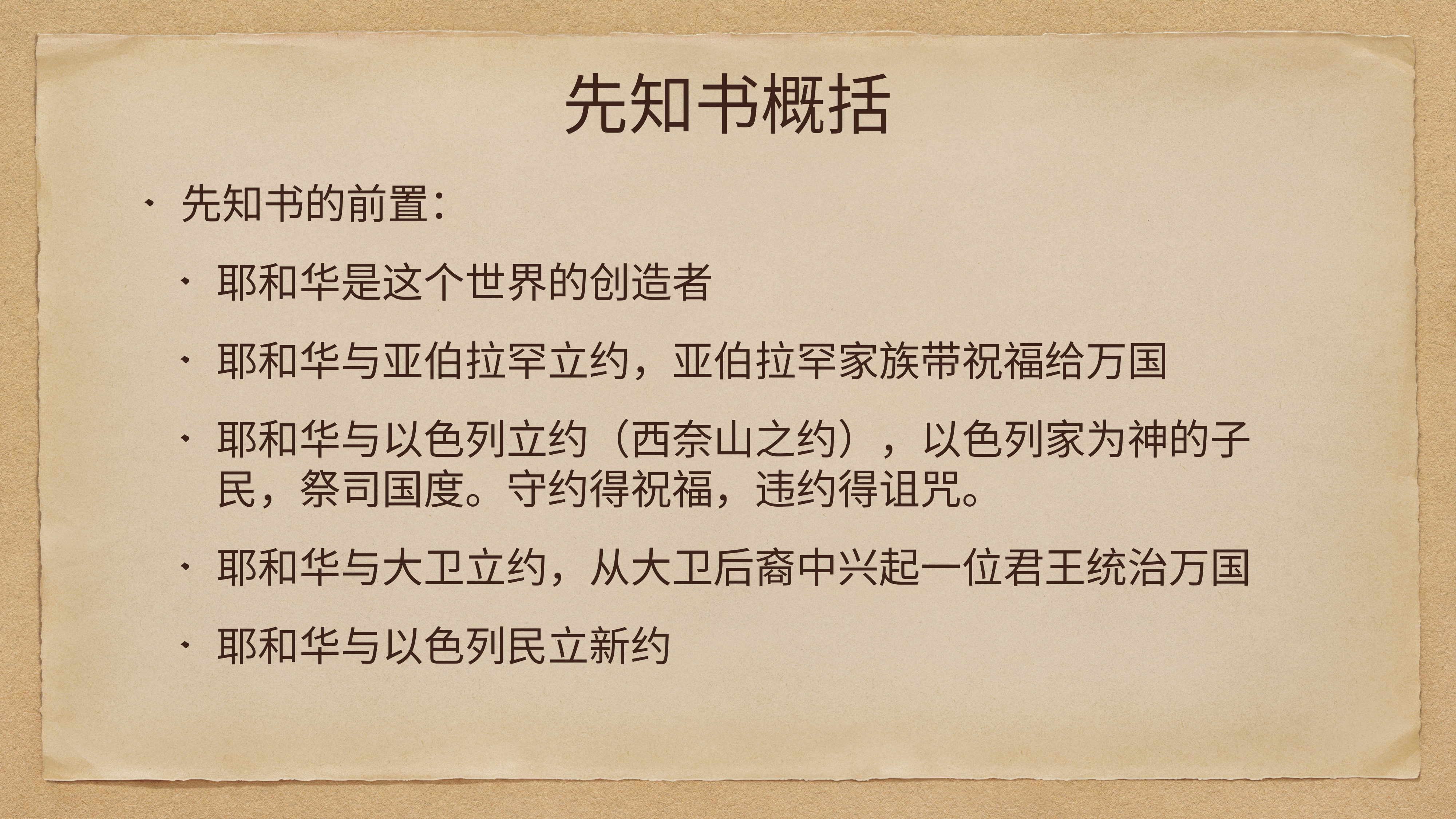

# 先知书概括
先知书的前置：
耶和华是这个世界的创造者
耶和华与亚伯拉罕立约，亚伯拉罕家族带祝福给万国
耶和华与以色列立约（西奈山之约），以色列家为神的子民，祭司国度。守约得祝福，违约得诅咒。
耶和华与大卫立约，从大卫后裔中兴起一位君王统治万国
耶和华与以色列民立新约